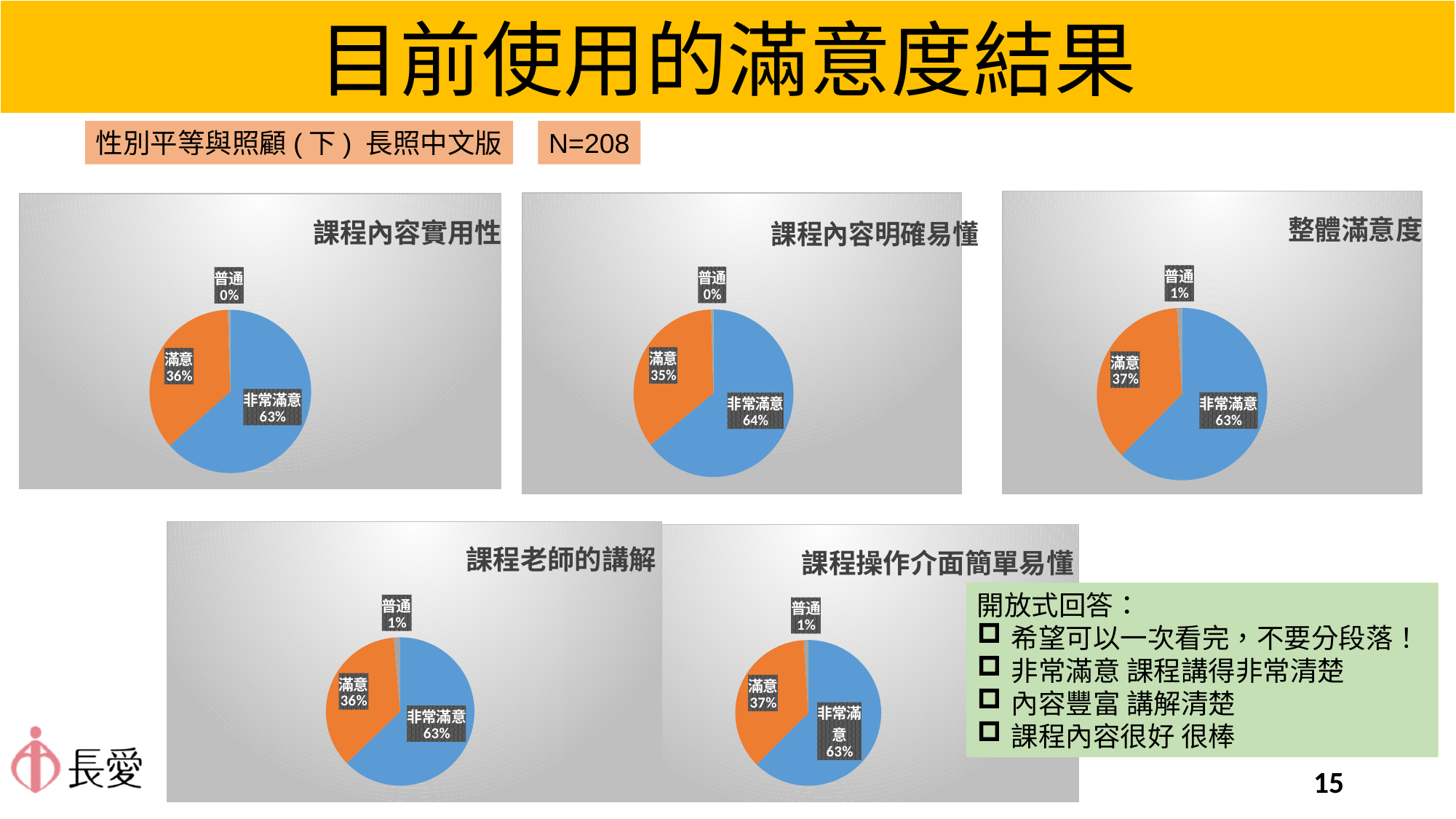

目前使用的滿意度結果
性別平等與照顧(下) 長照中文版
N=208

### Chart:

| Category | 整體滿意度 |
|---|---|
| 非常滿意 | 130.0 |
| 滿意 | 76.0 |
| 普通 | 2.0 |
| 不滿意 | 0.0 |
| 非常不滿意 | 0.0 |

### Chart:

| Category | 課程內容明確易懂 |
|---|---|
| 非常滿意 | 134.0 |
| 滿意 | 73.0 |
| 普通 | 1.0 |
| 不滿意 | 0.0 |
| 非常不滿意 | 0.0 |

### Chart:

| Category | 課程內容實用性 |
|---|---|
| 非常滿意 | 132.0 |
| 滿意 | 75.0 |
| 普通 | 1.0 |
| 不滿意 | 0.0 |
| 非常不滿意 | 0.0 |

### Chart:

| Category | 課程老師的講解 |
|---|---|
| 非常滿意 | 135.0 |
| 滿意 | 77.0 |
| 普通 | 3.0 |
| 不滿意 | 0.0 |
| 非常不滿意 | 0.0 |

### Chart:

| Category | 課程操作介面簡單易懂 |
|---|---|
| 非常滿意 | 130.0 |
| 滿意 | 76.0 |
| 普通 | 2.0 |
| 不滿意 | 0.0 |
| 非常不滿意 | 0.0 |
開放式回答：
希望可以一次看完，不要分段落！
非常滿意 課程講得非常清楚
內容豐富 講解清楚
課程內容很好 很棒
15